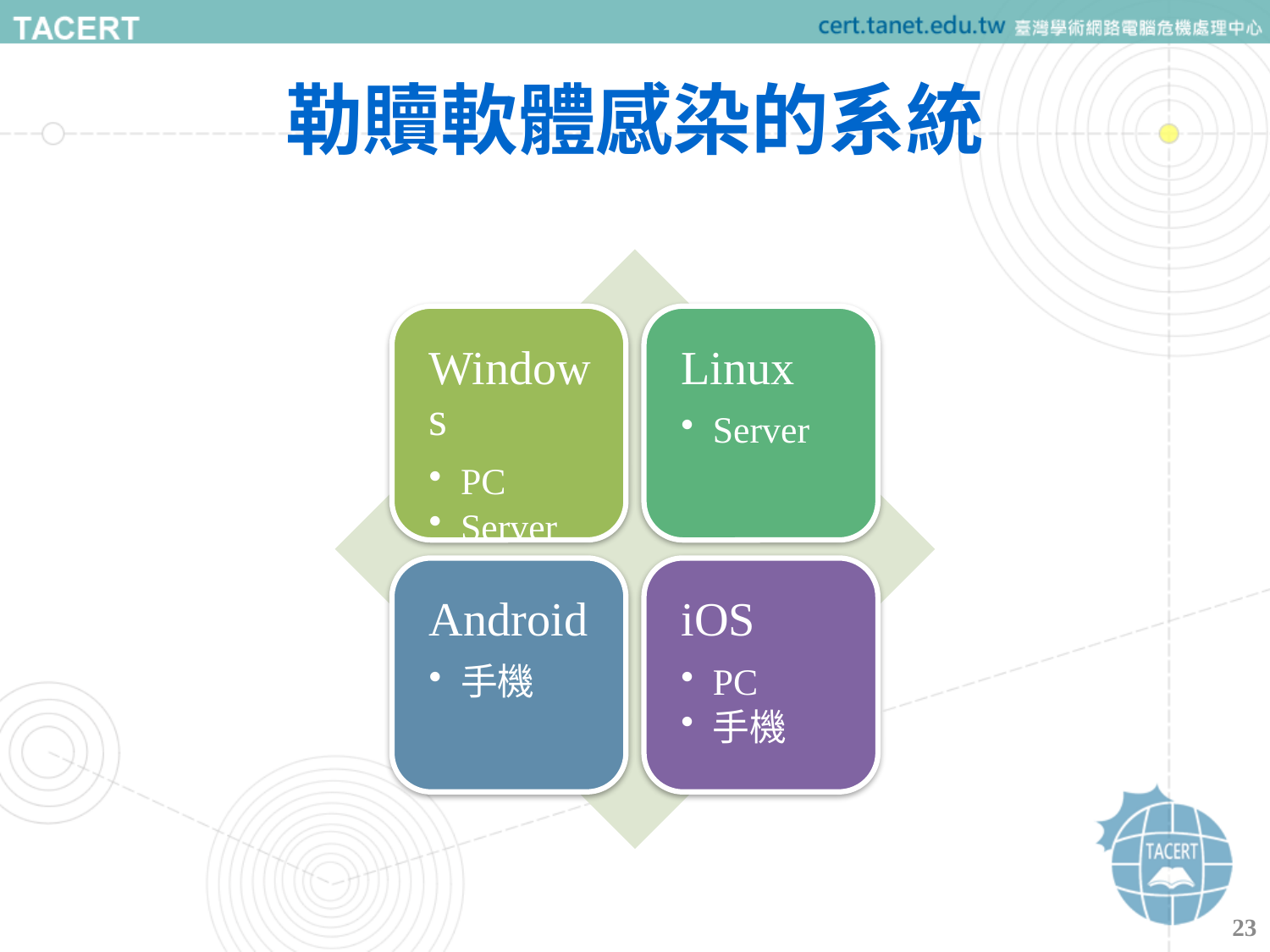

# 勒贖軟體感染的系統
Windows
PC
Server
Linux
Server
Android
手機
iOS
PC
手機
23